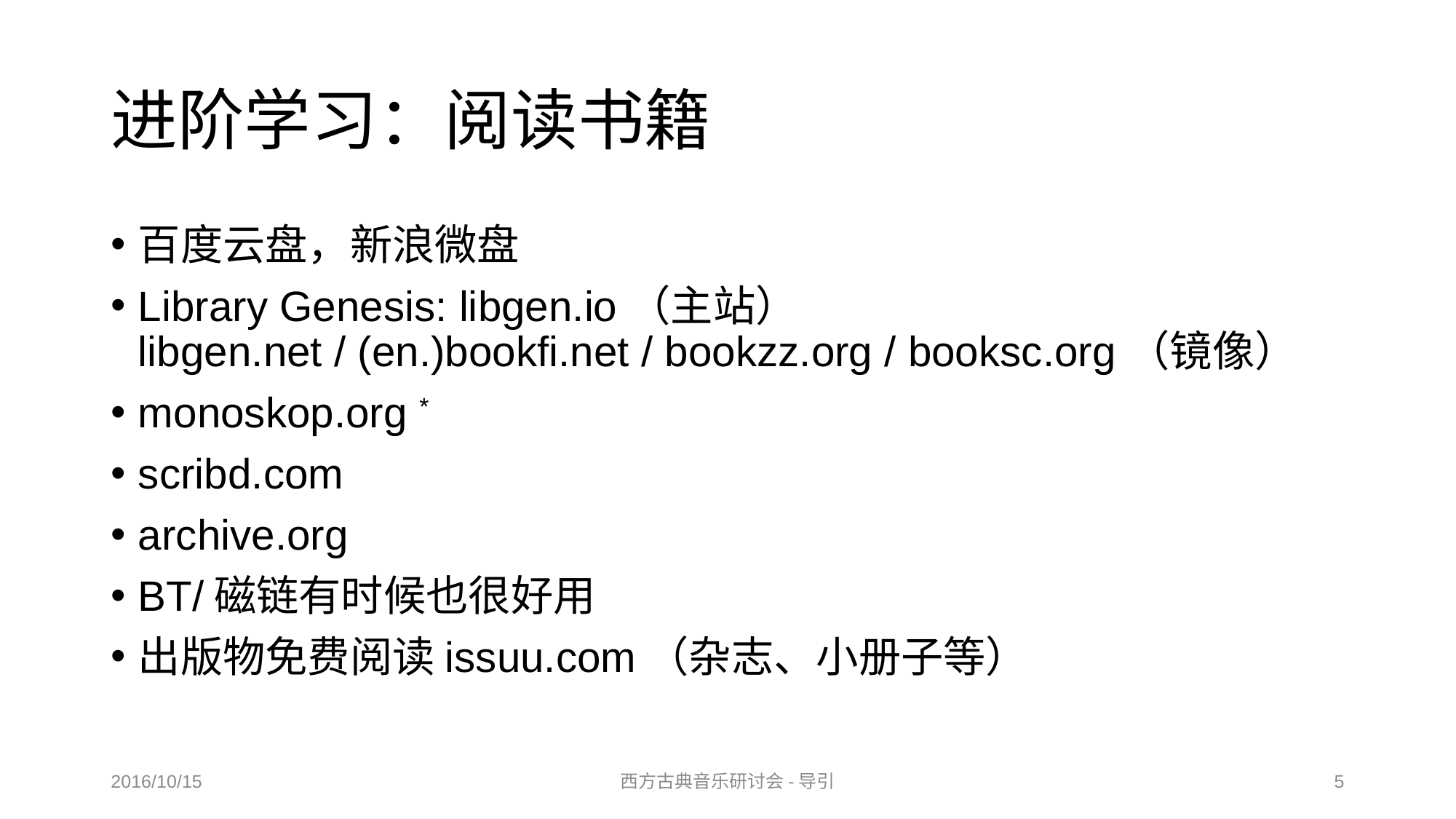

# 进阶学习：阅读书籍
百度云盘，新浪微盘
Library Genesis: libgen.io（主站）
libgen.net / (en.)bookfi.net / bookzz.org / booksc.org（镜像）
monoskop.org *
scribd.com
archive.org
BT/磁链有时候也很好用
出版物免费阅读issuu.com（杂志、小册子等）
2016/10/15
西方古典音乐研讨会-导引
5